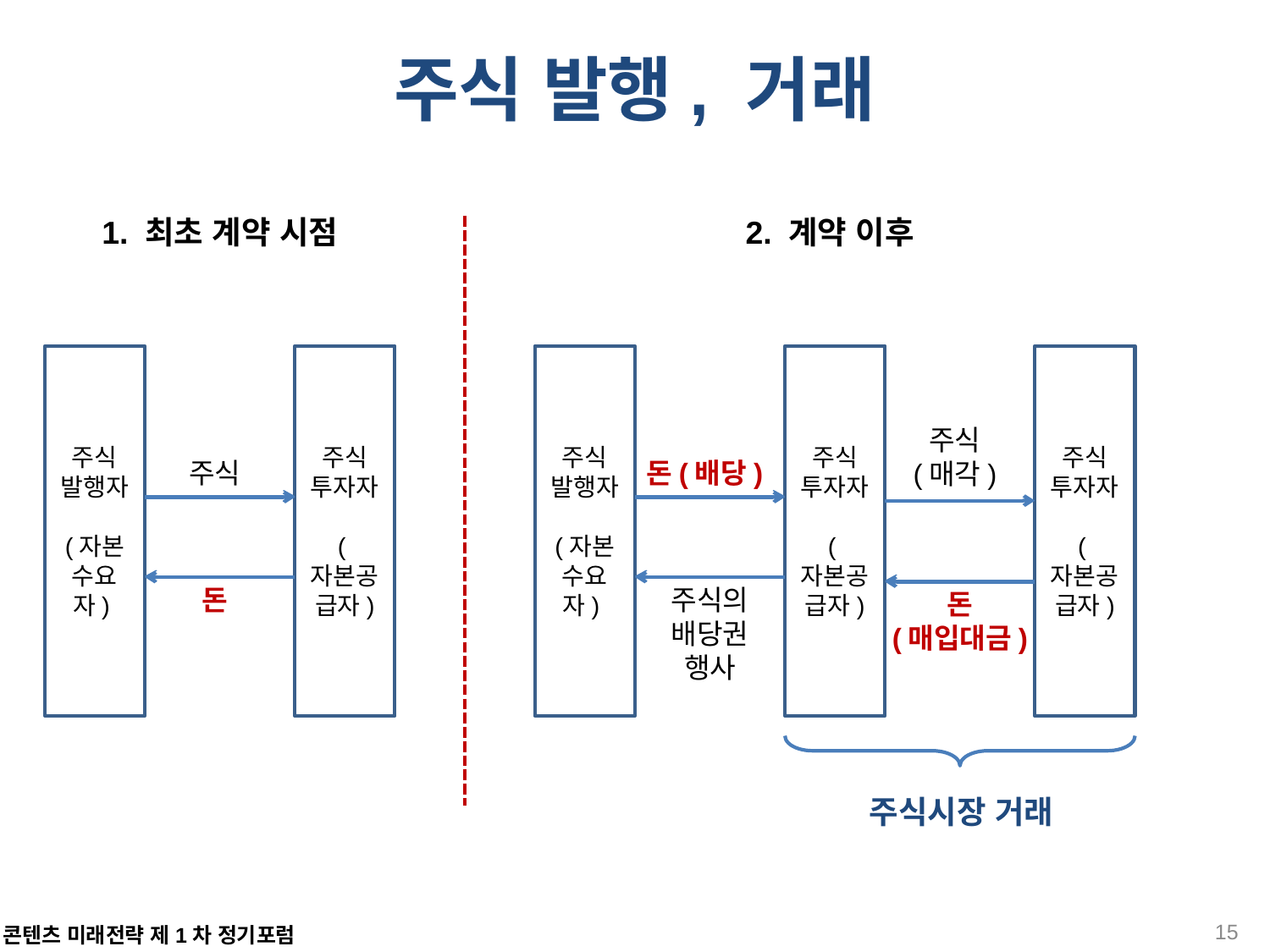

# 주식 발행, 거래
1. 최초 계약 시점
2. 계약 이후
주식
발행자

(자본
수요자)
주식
투자자

(자본공급자)
주식
발행자

(자본
수요자)
주식
투자자

(자본공급자)
주식
투자자

(자본공급자)
주식
(매각)
주식
돈(배당)

돈
주식의
배당권
행사
돈
(매입대금)
주식시장 거래
15